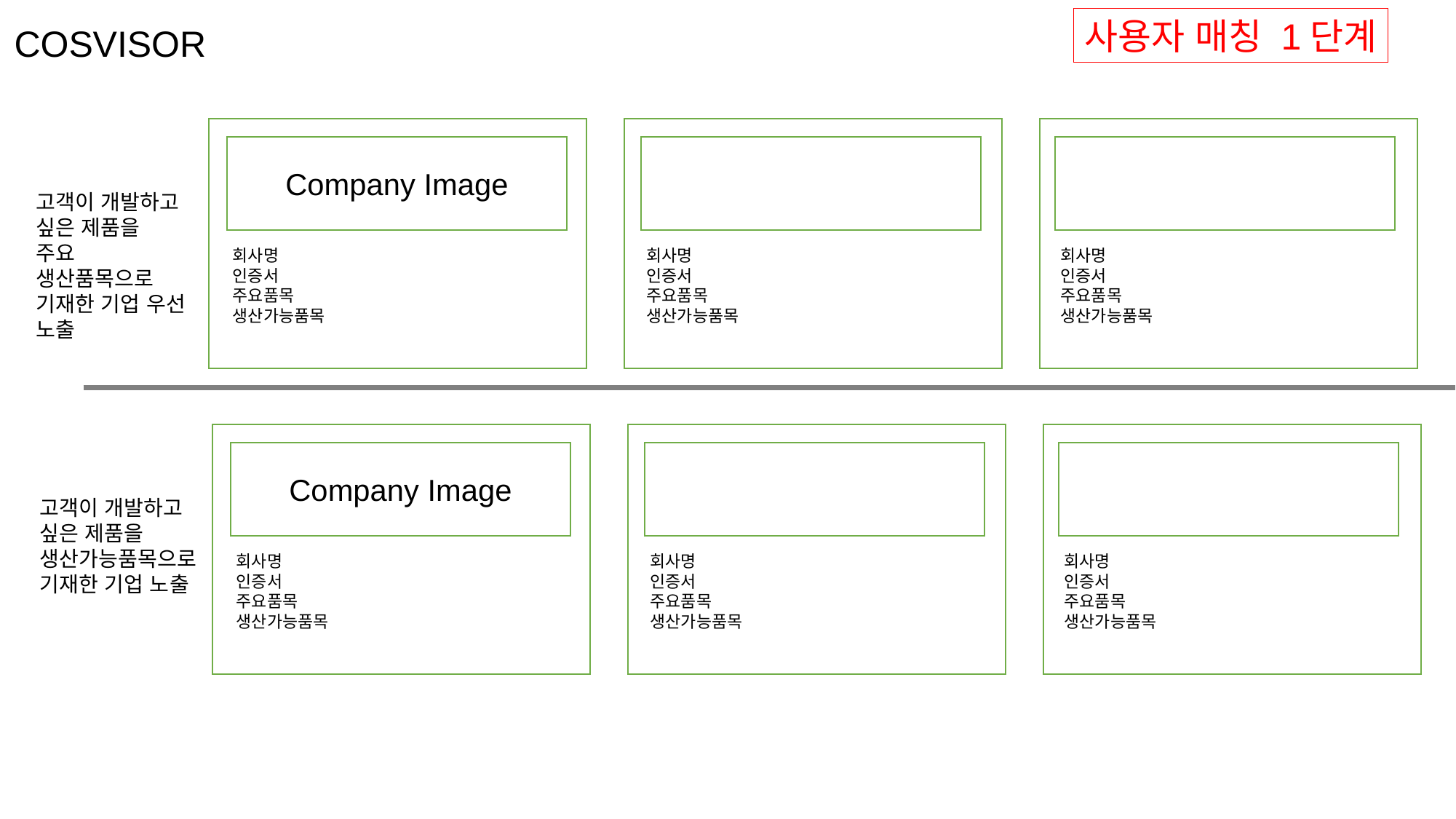

사용자 매칭 1단계
COSVISOR

Company Image
고객이 개발하고 싶은 제품을
주요 생산품목으로 기재한 기업 우선 노출
회사명
인증서
주요품목
생산가능품목
회사명
인증서
주요품목
생산가능품목
회사명
인증서
주요품목
생산가능품목

Company Image
고객이 개발하고 싶은 제품을
생산가능품목으로 기재한 기업 노출
회사명
인증서
주요품목
생산가능품목
회사명
인증서
주요품목
생산가능품목
회사명
인증서
주요품목
생산가능품목